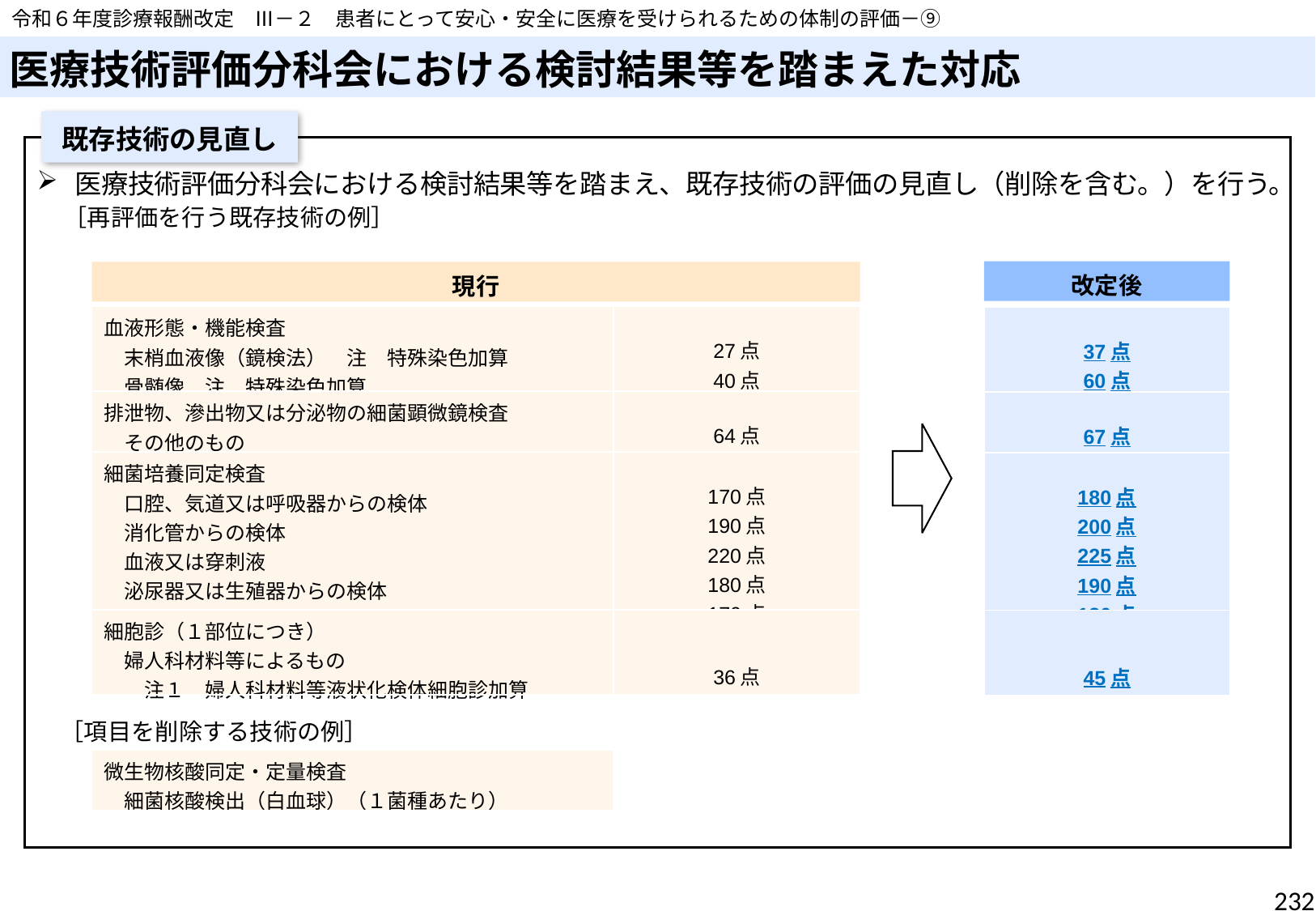

令和６年度診療報酬改定　Ⅲ－２　患者にとって安心・安全に医療を受けられるための体制の評価－⑨
# 医療技術評価分科会における検討結果等を踏まえた対応
既存技術の見直し

医療技術評価分科会における検討結果等を踏まえ、既存技術の評価の見直し（削除を含む。）を行う。
　［再評価を行う既存技術の例］

　［項目を削除する技術の例］

改定後
現行
| 血液形態・機能検査 　末梢血液像（鏡検法）　注　特殊染色加算 　骨髄像　注　特殊染色加算 | 27点 40点 |
| --- | --- |
| 排泄物、滲出物又は分泌物の細菌顕微鏡検査 　その他のもの | 64点 |
| 細菌培養同定検査 　口腔、気道又は呼吸器からの検体 　消化管からの検体 　血液又は穿刺液 　泌尿器又は生殖器からの検体 　その他の部位からの検体 | 170点 190点 220点 180点 170点 |
| 細胞診（１部位につき） 　婦人科材料等によるもの　 　　注１　婦人科材料等液状化検体細胞診加算 | 36点 |
| 37点 60点 |
| --- |
| 67点 |
| 180点 200点 225点 190点 180点 |
| 45点 |

| 微生物核酸同定・定量検査 　細菌核酸検出（白血球）（１菌種あたり） |
| --- |
232